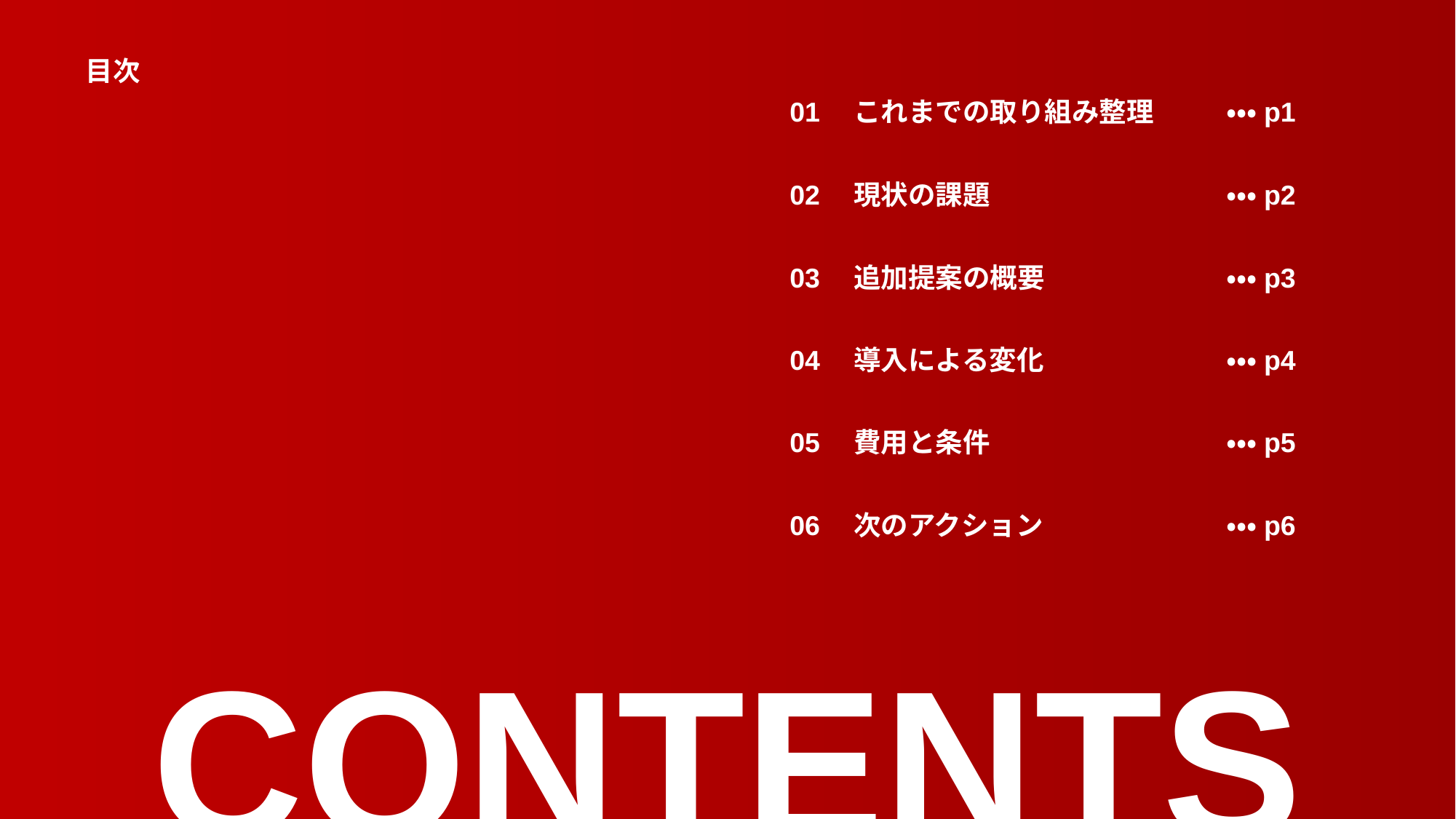

目次
01　これまでの取り組み整理	・・・p1
02　現状の課題			・・・p2
03　追加提案の概要		・・・p3
04　導入による変化		・・・p4
05　費用と条件			・・・p5
06　次のアクション		・・・p6
CONTENTS